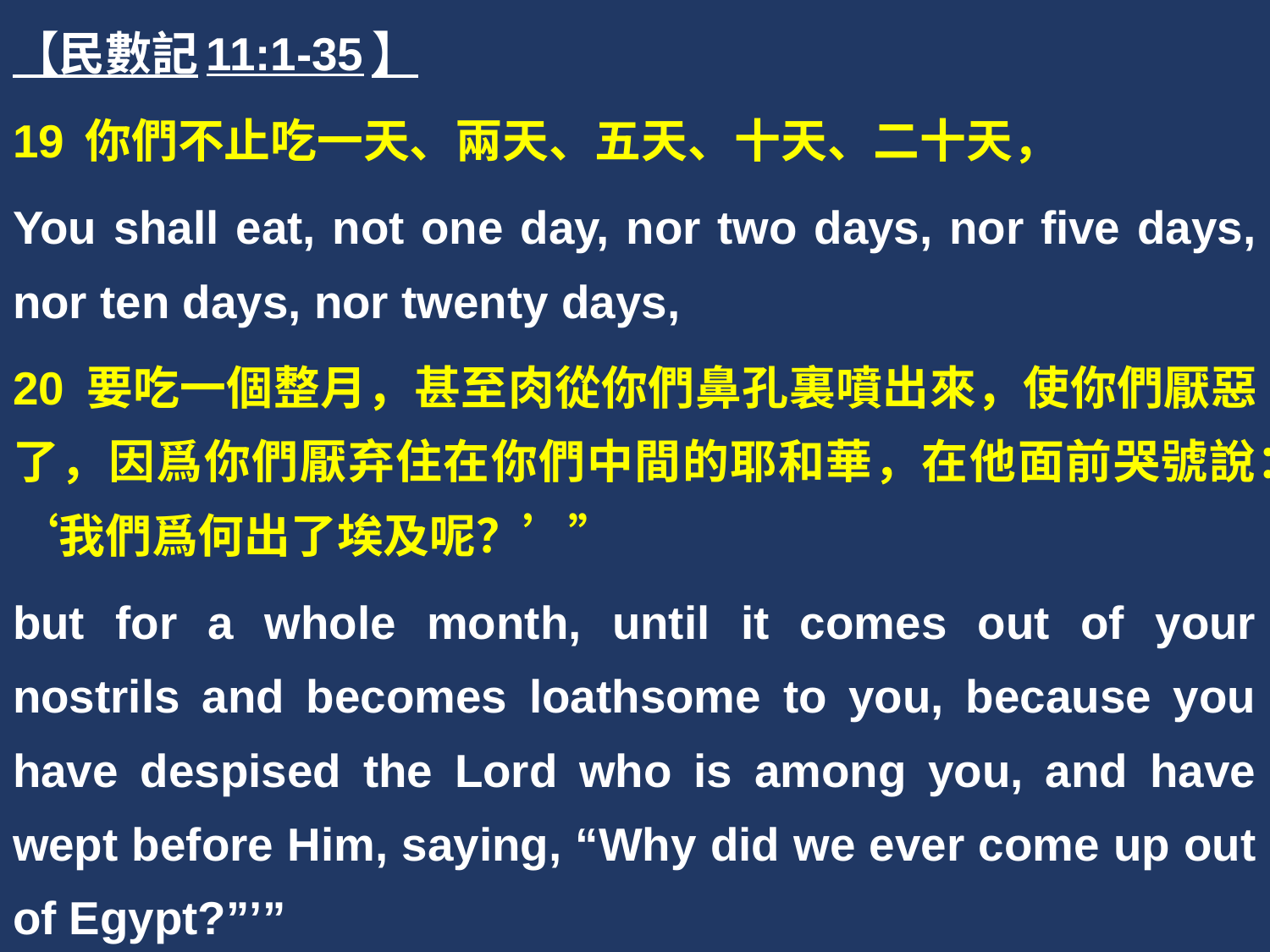

【民數記11:1-35】
19 你們不止吃一天、兩天、五天、十天、二十天，
You shall eat, not one day, nor two days, nor five days, nor ten days, nor twenty days,
20 要吃一個整月，甚至肉從你們鼻孔裏噴出來，使你們厭惡了，因爲你們厭弃住在你們中間的耶和華，在他面前哭號說：‘我們爲何出了埃及呢？’”
but for a whole month, until it comes out of your nostrils and becomes loathsome to you, because you have despised the Lord who is among you, and have wept before Him, saying, “Why did we ever come up out of Egypt?”’”